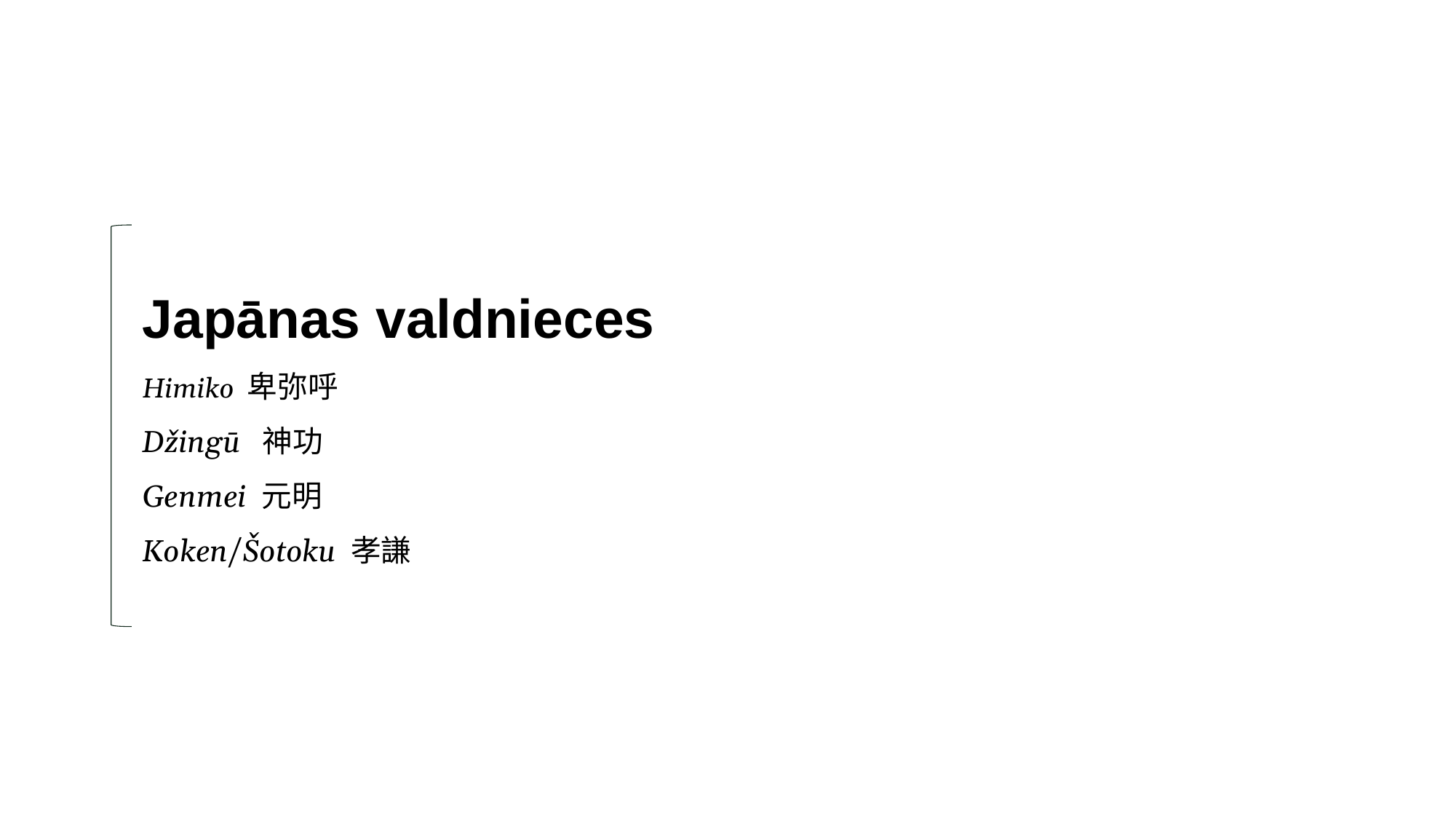

Japānas valdnieces
Himiko 卑弥呼
Džingū  神功
Genmei 元明
Koken/Šotoku 孝謙